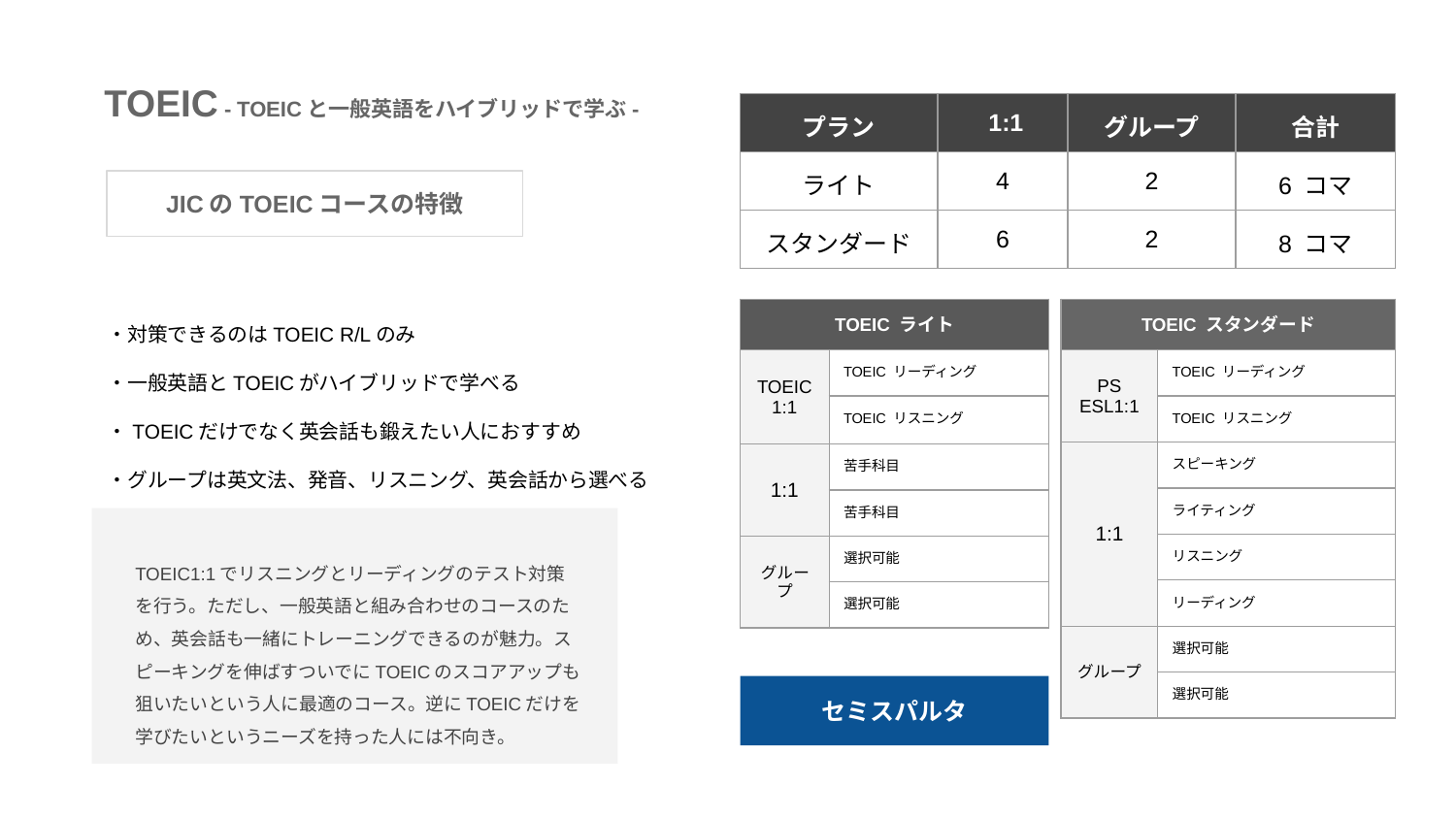

TOEIC - TOEICと一般英語をハイブリッドで学ぶ-
| プラン | 1:1 | グループ | 合計 |
| --- | --- | --- | --- |
| ライト | 4 | 2 | 6 コマ |
| スタンダード | 6 | 2 | 8 コマ |
JICのTOEICコースの特徴
・対策できるのはTOEIC R/Lのみ
・一般英語とTOEICがハイブリッドで学べる
・TOEICだけでなく英会話も鍛えたい人におすすめ
・グループは英文法、発音、リスニング、英会話から選べる
| TOEIC ライト |  |
| --- | --- |
| TOEIC 1:1 | TOEIC リーディング |
|  | TOEIC リスニング |
| 1:1 | 苦手科目 |
|  | 苦手科目 |
| グループ | 選択可能 |
|  | 選択可能 |
| TOEIC スタンダード |  |
| --- | --- |
| PS ESL1:1 | TOEIC リーディング |
|  | TOEIC リスニング |
| 1:1 | スピーキング |
|  | ライティング |
|  | リスニング |
|  | リーディング |
| グループ | 選択可能 |
|  | 選択可能 |

TOEIC1:1でリスニングとリーディングのテスト対策を行う。ただし、一般英語と組み合わせのコースのため、英会話も一緒にトレーニングできるのが魅力。スピーキングを伸ばすついでにTOEICのスコアアップも狙いたいという人に最適のコース。逆にTOEICだけを学びたいというニーズを持った人には不向き。
セミスパルタ